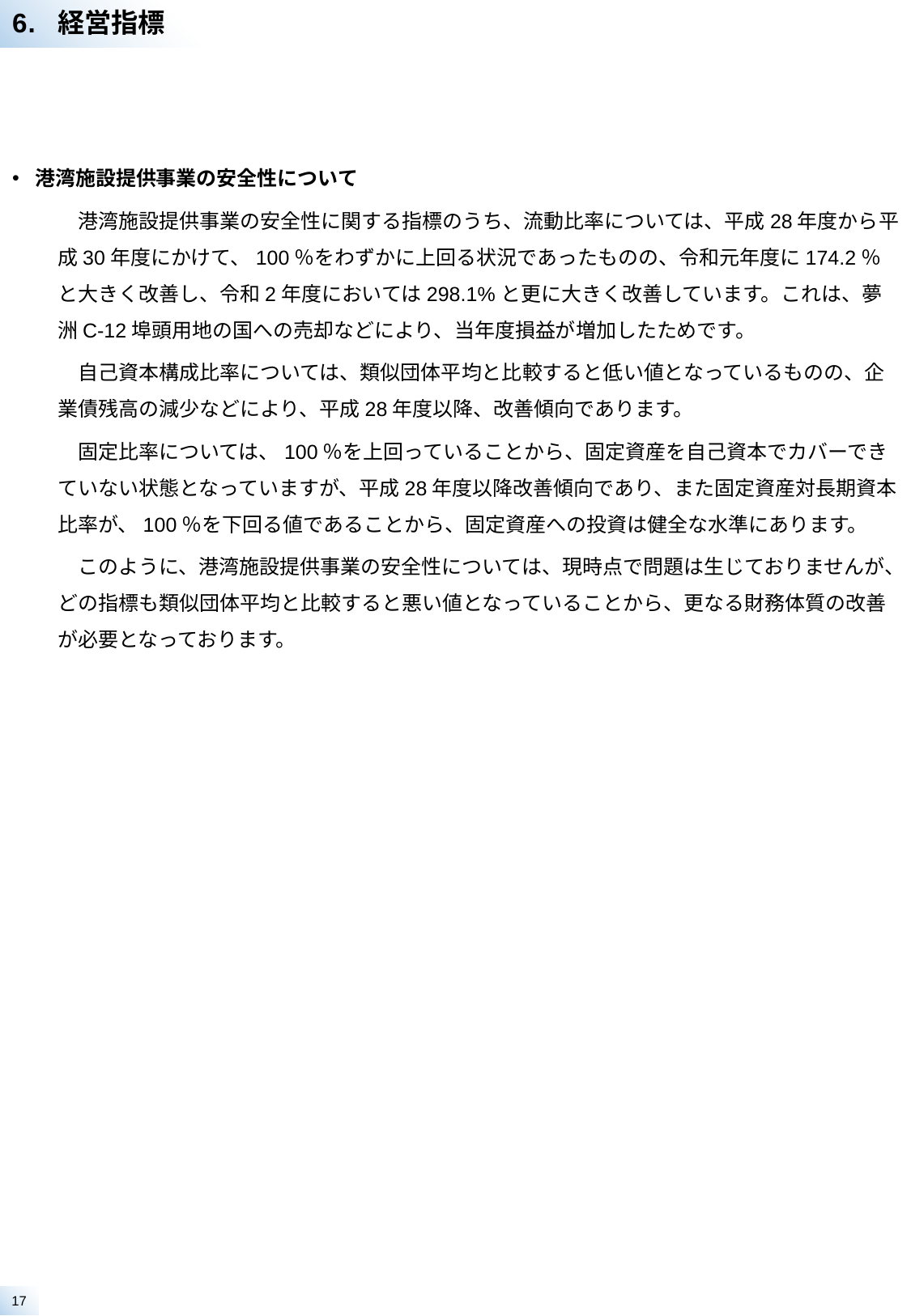

経営指標
港湾施設提供事業の安全性について
　港湾施設提供事業の安全性に関する指標のうち、流動比率については、平成28年度から平成30年度にかけて、100％をわずかに上回る状況であったものの、令和元年度に174.2％と大きく改善し、令和2年度においては298.1%と更に大きく改善しています。これは、夢洲C-12埠頭用地の国への売却などにより、当年度損益が増加したためです。
　自己資本構成比率については、類似団体平均と比較すると低い値となっているものの、企業債残高の減少などにより、平成28年度以降、改善傾向であります。
　固定比率については、100％を上回っていることから、固定資産を自己資本でカバーできていない状態となっていますが、平成28年度以降改善傾向であり、また固定資産対長期資本比率が、100％を下回る値であることから、固定資産への投資は健全な水準にあります。
　このように、港湾施設提供事業の安全性については、現時点で問題は生じておりませんが、どの指標も類似団体平均と比較すると悪い値となっていることから、更なる財務体質の改善が必要となっております。
17